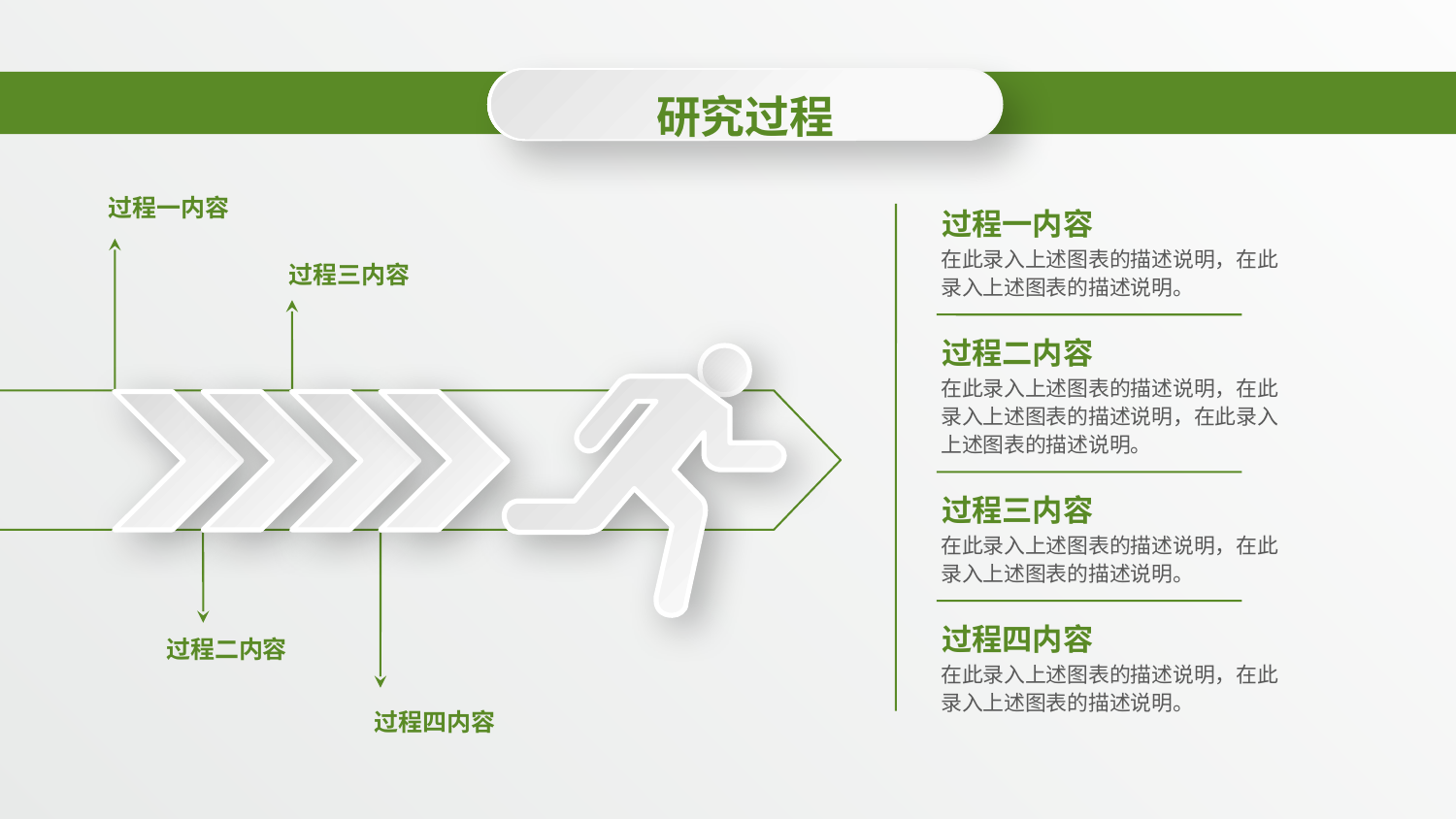

研究过程

过程一内容
过程一内容
在此录入上述图表的描述说明，在此录入上述图表的描述说明。
过程三内容

过程二内容

在此录入上述图表的描述说明，在此录入上述图表的描述说明，在此录入上述图表的描述说明。

过程三内容
在此录入上述图表的描述说明，在此录入上述图表的描述说明。

过程四内容
过程二内容
在此录入上述图表的描述说明，在此录入上述图表的描述说明。
过程四内容